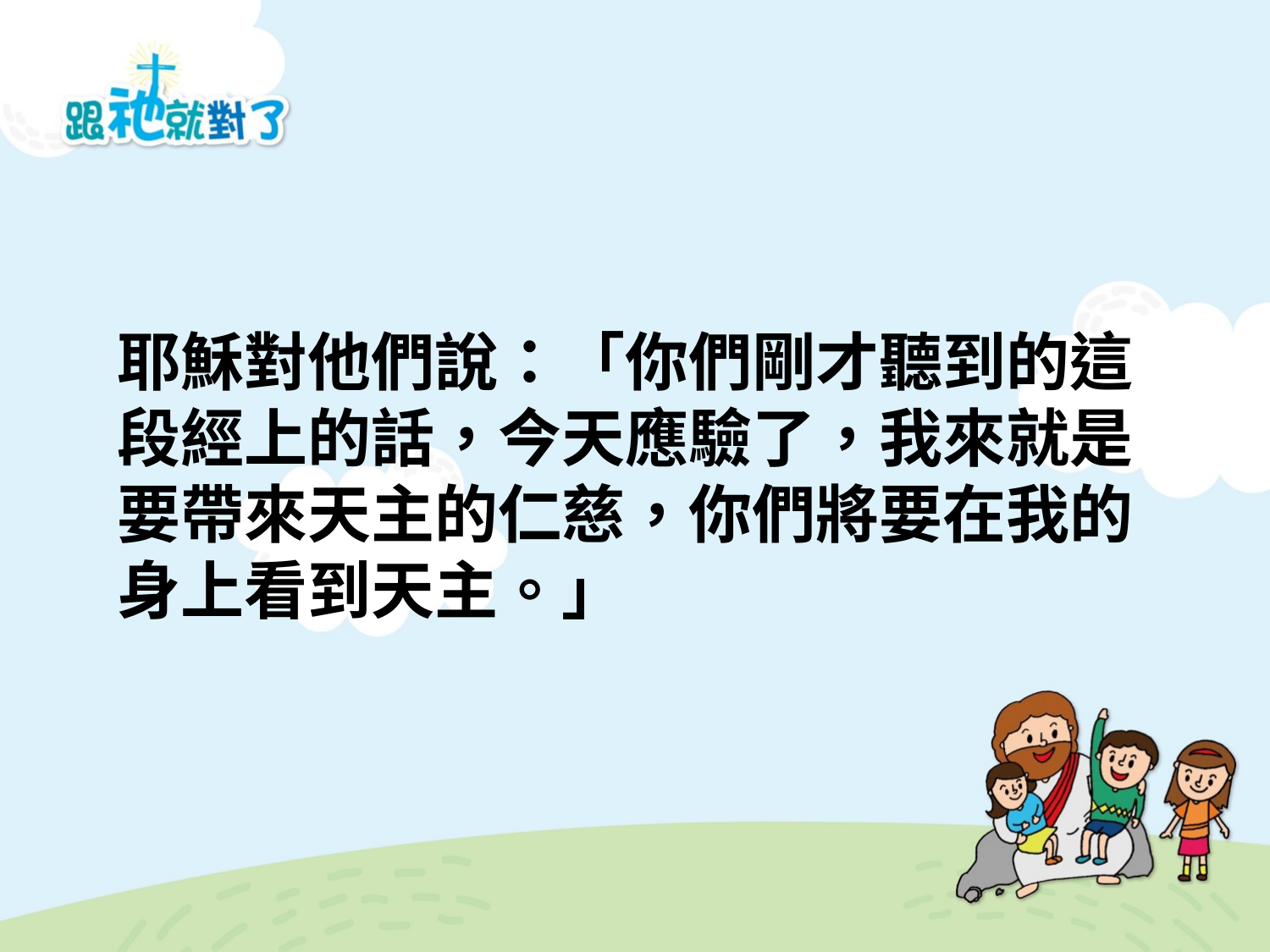

耶穌對他們說：「你們剛才聽到的這段經上的話，今天應驗了，我來就是要帶來天主的仁慈，你們將要在我的身上看到天主。」